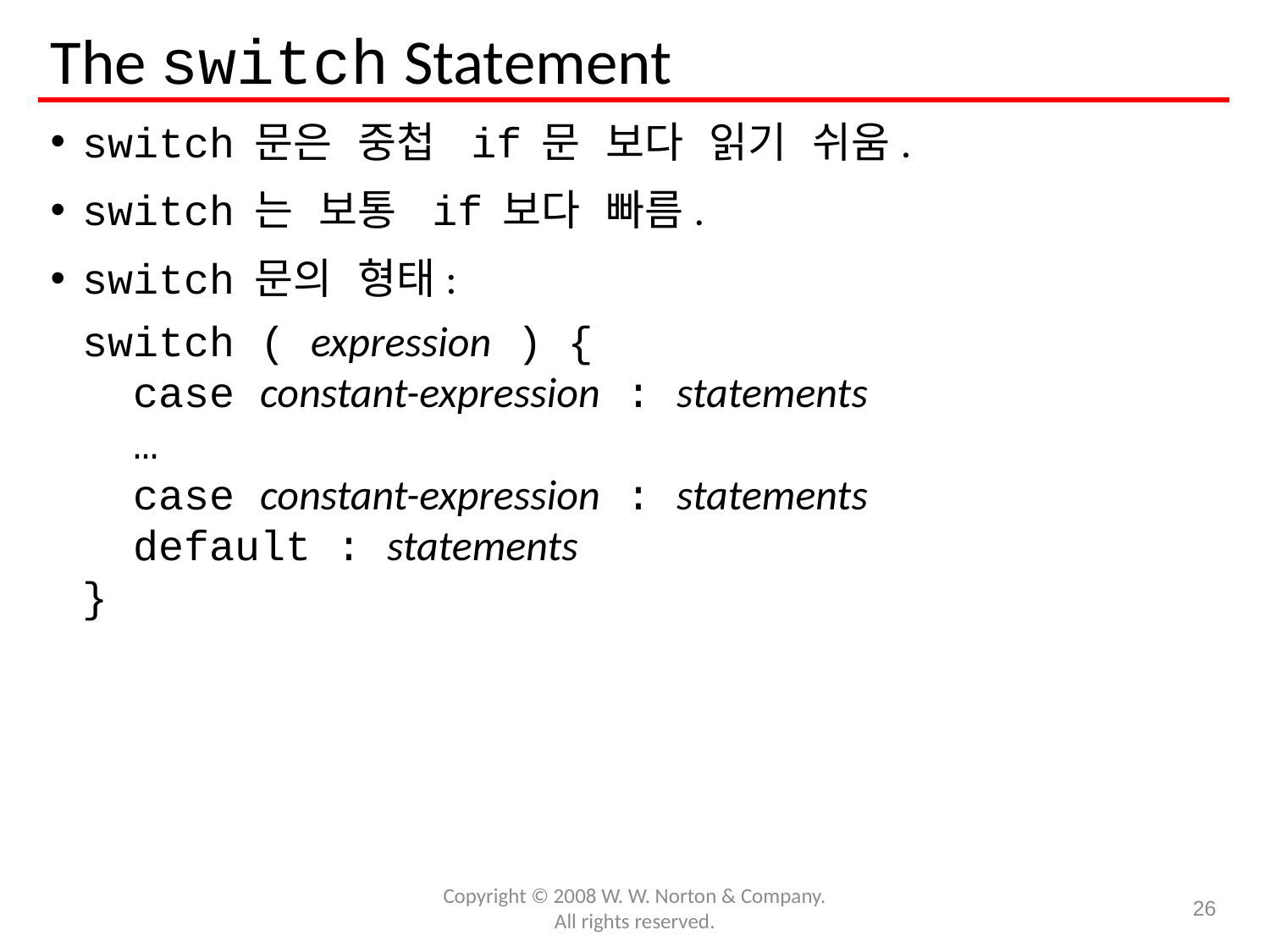

# The switch Statement
switch 문은 중첩 if 문 보다 읽기 쉬움.
switch 는 보통 if 보다 빠름.
switch 문의 형태:
	switch ( expression ) {
	  case constant-expression : statements
	  …
	  case constant-expression : statements
	  default : statements
	}
Copyright © 2008 W. W. Norton & Company.
All rights reserved.
26